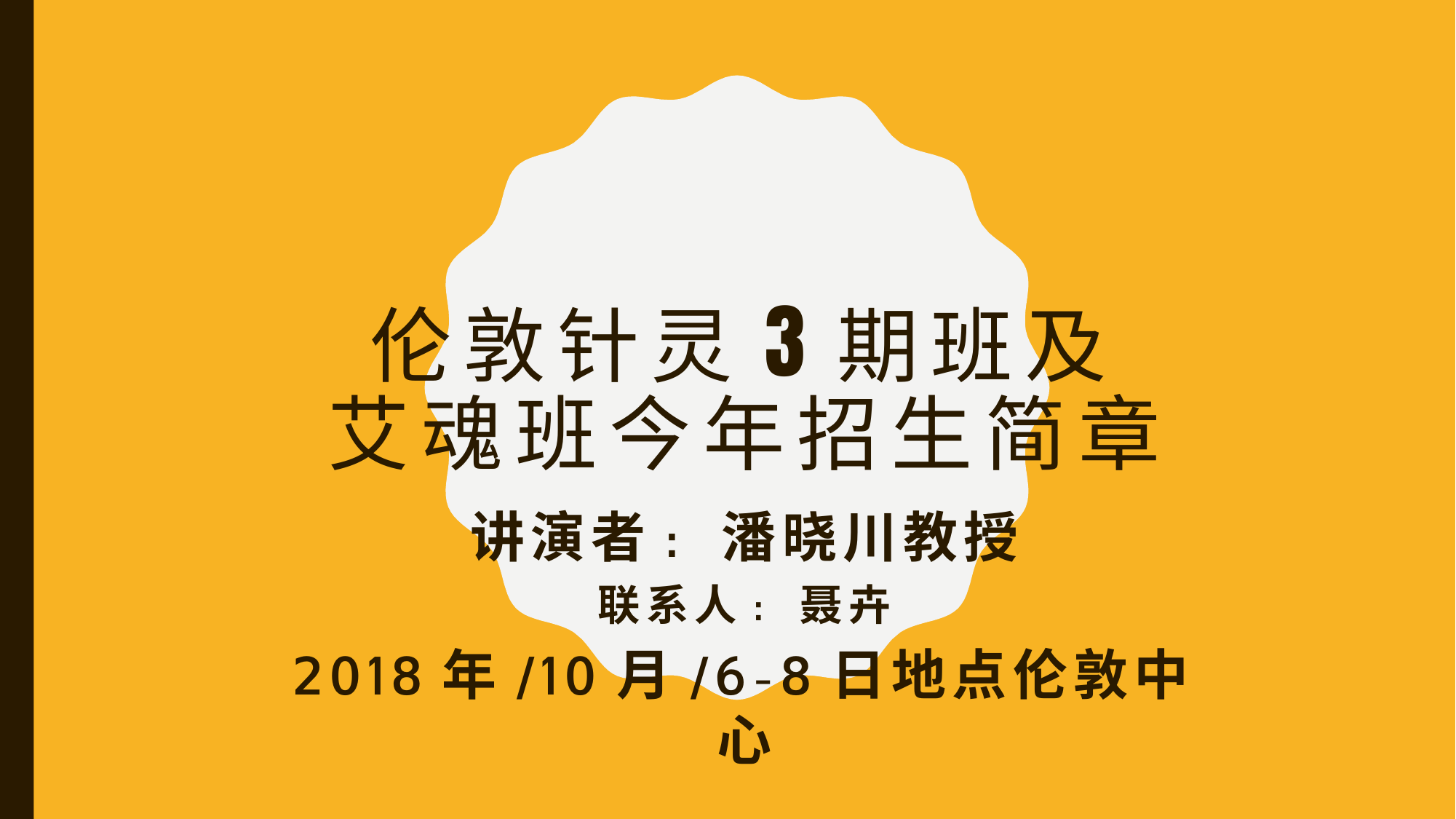

# 伦敦针灵3期班及 艾魂班今年招生简章
讲演者: 潘晓川教授
联系人: 聂卉
2018年/10月/6-8日地点伦敦中心